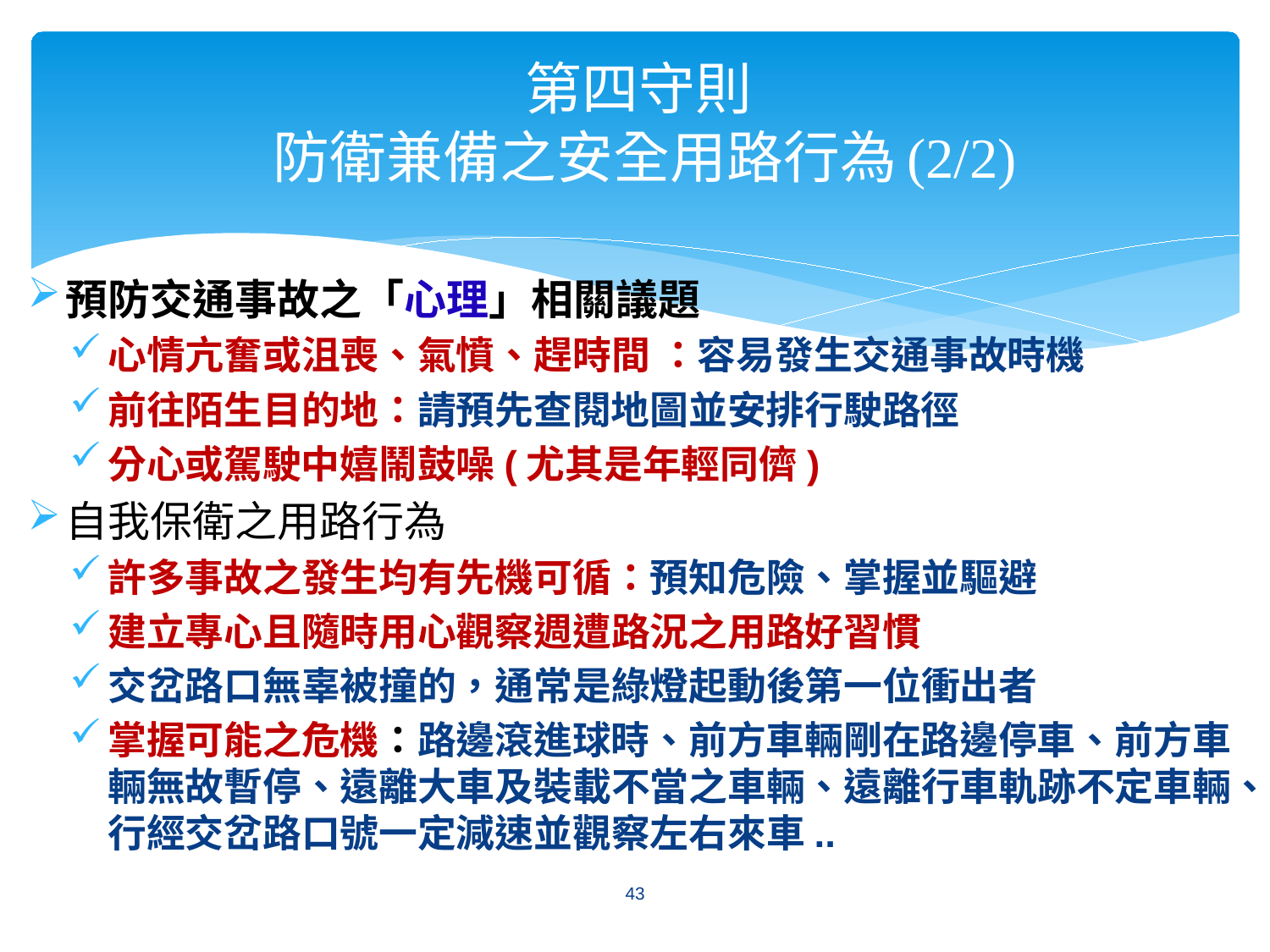

第四守則
防衛兼備之安全用路行為(2/2)
預防交通事故之「心理」相關議題
心情亢奮或沮喪、氣憤、趕時間 ：容易發生交通事故時機
前往陌生目的地：請預先查閱地圖並安排行駛路徑
分心或駕駛中嬉鬧鼓噪(尤其是年輕同儕)
自我保衛之用路行為
許多事故之發生均有先機可循：預知危險、掌握並驅避
建立專心且隨時用心觀察週遭路況之用路好習慣
交岔路口無辜被撞的，通常是綠燈起動後第一位衝出者
掌握可能之危機：路邊滾進球時、前方車輛剛在路邊停車、前方車輛無故暫停、遠離大車及裝載不當之車輛、遠離行車軌跡不定車輛、行經交岔路口號一定減速並觀察左右來車..

43